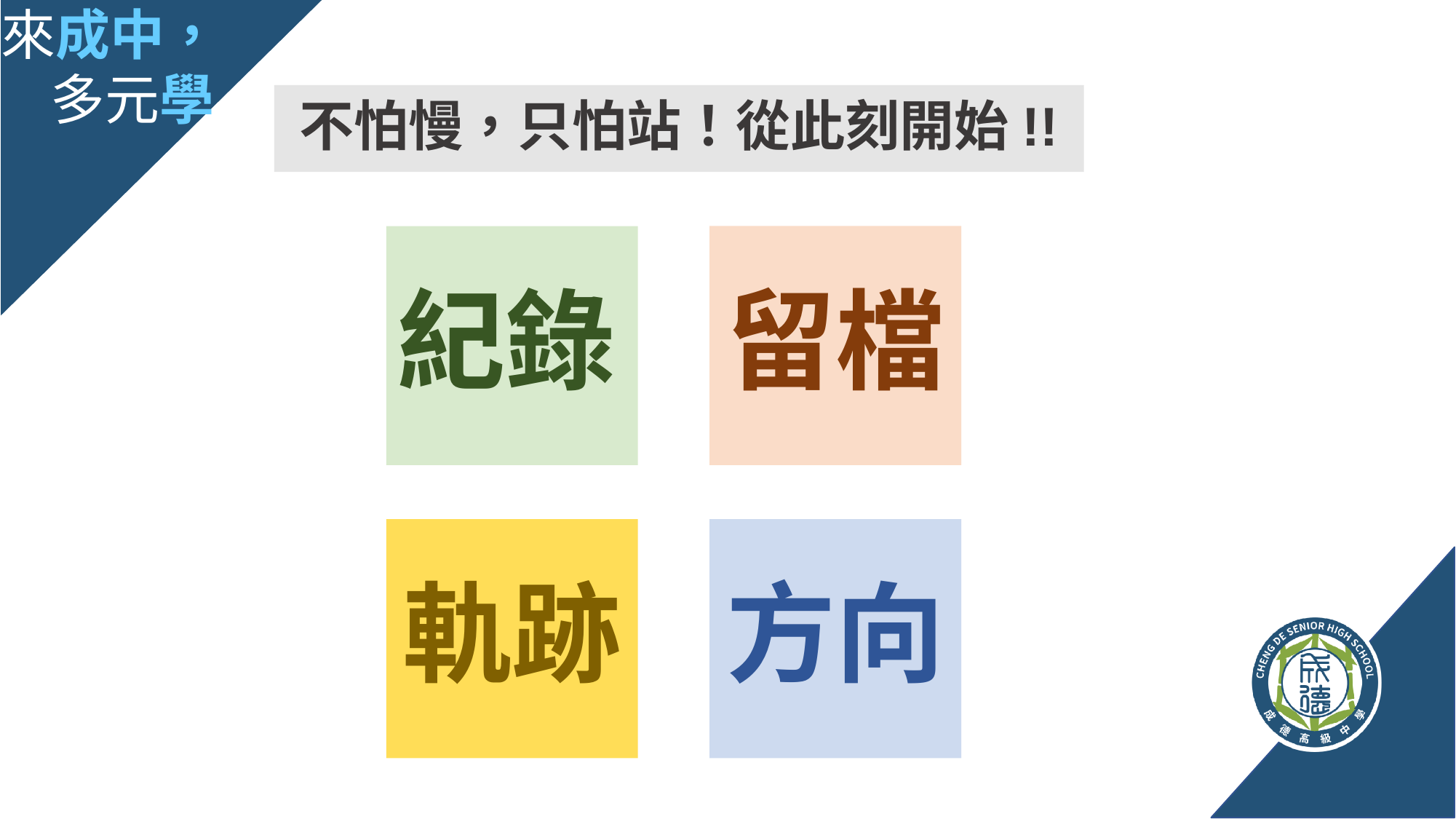

來成中，
   多元學

不怕慢，只怕站！從此刻開始!!
# 紀錄
留檔
軌跡
方向